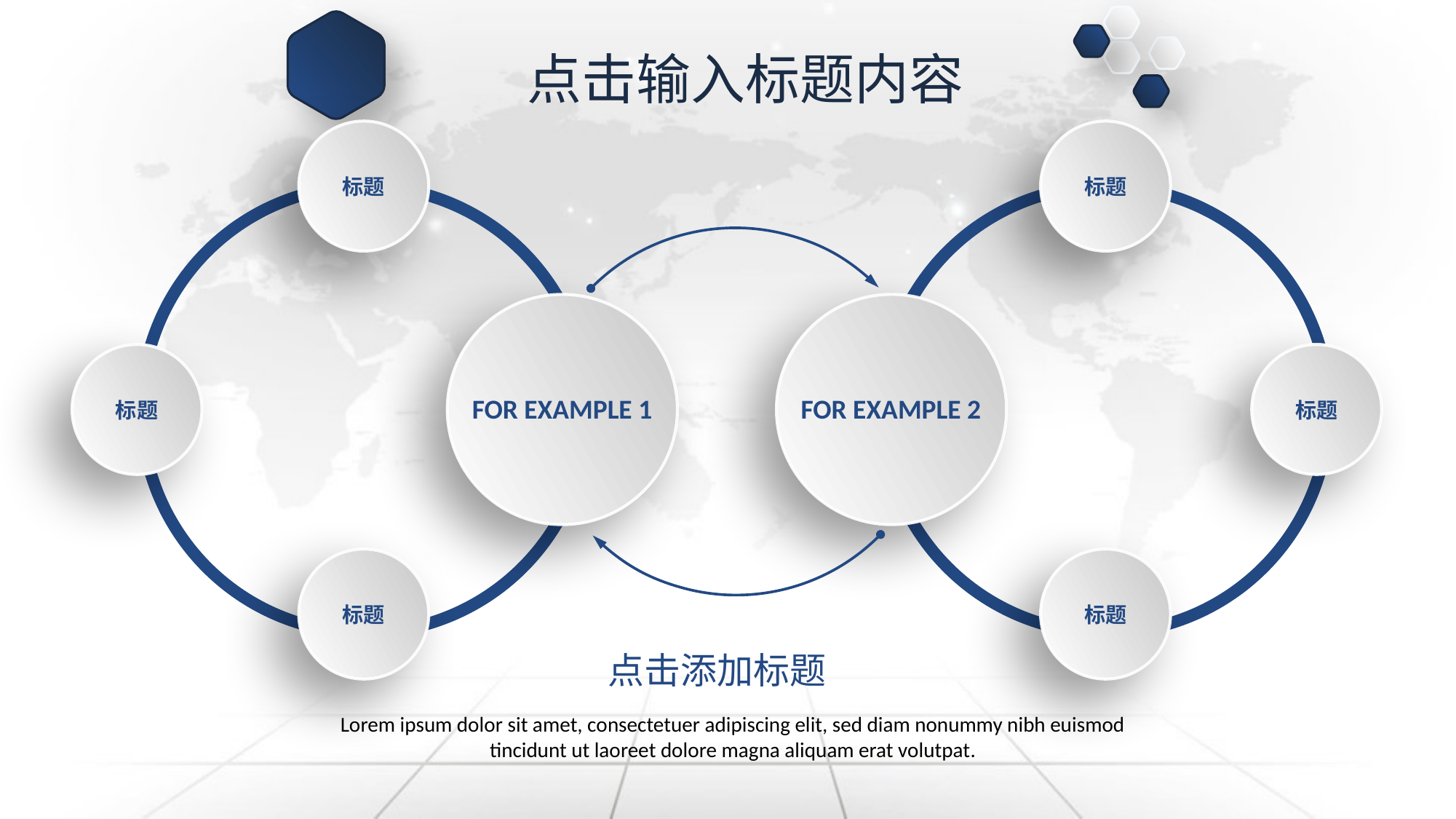

点击输入标题内容
标题
标题

标题
标题
FOR EXAMPLE 1
FOR EXAMPLE 2
标题
标题
点击添加标题
Lorem ipsum dolor sit amet, consectetuer adipiscing elit, sed diam nonummy nibh euismod tincidunt ut laoreet dolore magna aliquam erat volutpat.